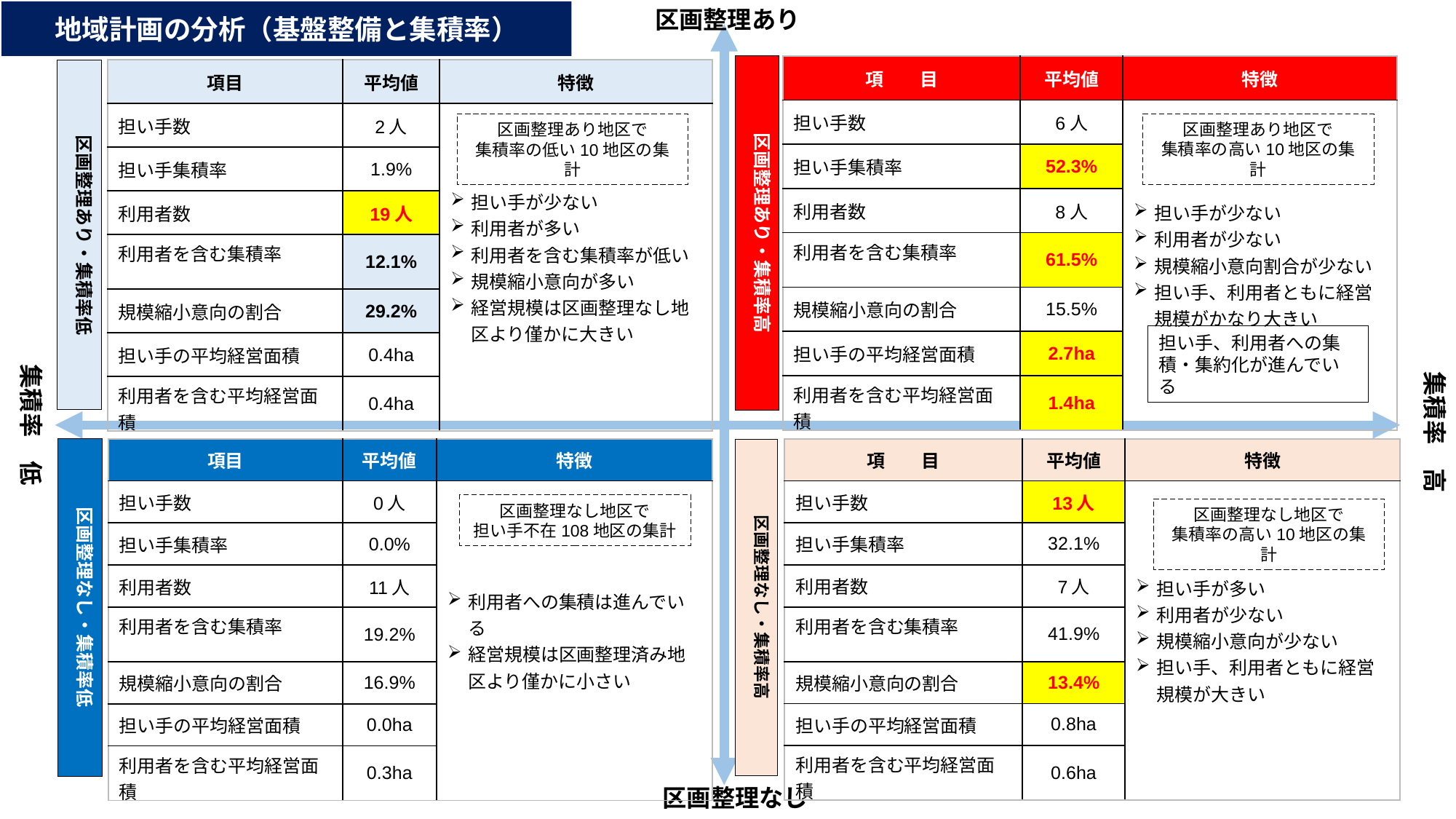

区画整理あり
地域計画の分析（基盤整備と集積率）
区画整理あり・集積率高
| 項　　目 | 平均値 | 特徴 |
| --- | --- | --- |
| 担い手数 | 6人 | 担い手が少ない 利用者が少ない 規模縮小意向割合が少ない 担い手、利用者ともに経営規模がかなり大きい |
| 担い手集積率 | 52.3% |  |
| 利用者数 | 8人 |  |
| 利用者を含む集積率 | 61.5% |  |
| 規模縮小意向の割合 | 15.5% |  |
| 担い手の平均経営面積 | 2.7ha |  |
| 利用者を含む平均経営面積 | 1.4ha |  |
| 項目 | 平均値 | 特徴 |
| --- | --- | --- |
| 担い手数 | 2人 | 担い手が少ない 利用者が多い 利用者を含む集積率が低い 規模縮小意向が多い 経営規模は区画整理なし地区より僅かに大きい |
| 担い手集積率 | 1.9% |  |
| 利用者数 | 19人 |  |
| 利用者を含む集積率 | 12.1% |  |
| 規模縮小意向の割合 | 29.2% |  |
| 担い手の平均経営面積 | 0.4ha |  |
| 利用者を含む平均経営面積 | 0.4ha |  |
区画整理あり・集積率低
区画整理あり地区で
集積率の高い10地区の集計
区画整理あり地区で
集積率の低い10地区の集計
担い手、利用者への集積・集約化が進んでいる
集積率　低
集積率　高
区画整理なし・集積率低
| 項　　目 | 平均値 | 特徴 |
| --- | --- | --- |
| 担い手数 | 13人 | 担い手が多い 利用者が少ない 規模縮小意向が少ない 担い手、利用者ともに経営規模が大きい |
| 担い手集積率 | 32.1% |  |
| 利用者数 | 7人 |  |
| 利用者を含む集積率 | 41.9% |  |
| 規模縮小意向の割合 | 13.4% |  |
| 担い手の平均経営面積 | 0.8ha |  |
| 利用者を含む平均経営面積 | 0.6ha |  |
| 項目 | 平均値 | 特徴 |
| --- | --- | --- |
| 担い手数 | 0人 | 利用者への集積は進んでいる 経営規模は区画整理済み地区より僅かに小さい |
| 担い手集積率 | 0.0% |  |
| 利用者数 | 11人 |  |
| 利用者を含む集積率 | 19.2% |  |
| 規模縮小意向の割合 | 16.9% |  |
| 担い手の平均経営面積 | 0.0ha |  |
| 利用者を含む平均経営面積 | 0.3ha |  |
区画整理なし・集積率高
区画整理なし地区で
担い手不在108地区の集計
区画整理なし地区で
集積率の高い10地区の集計
区画整理なし